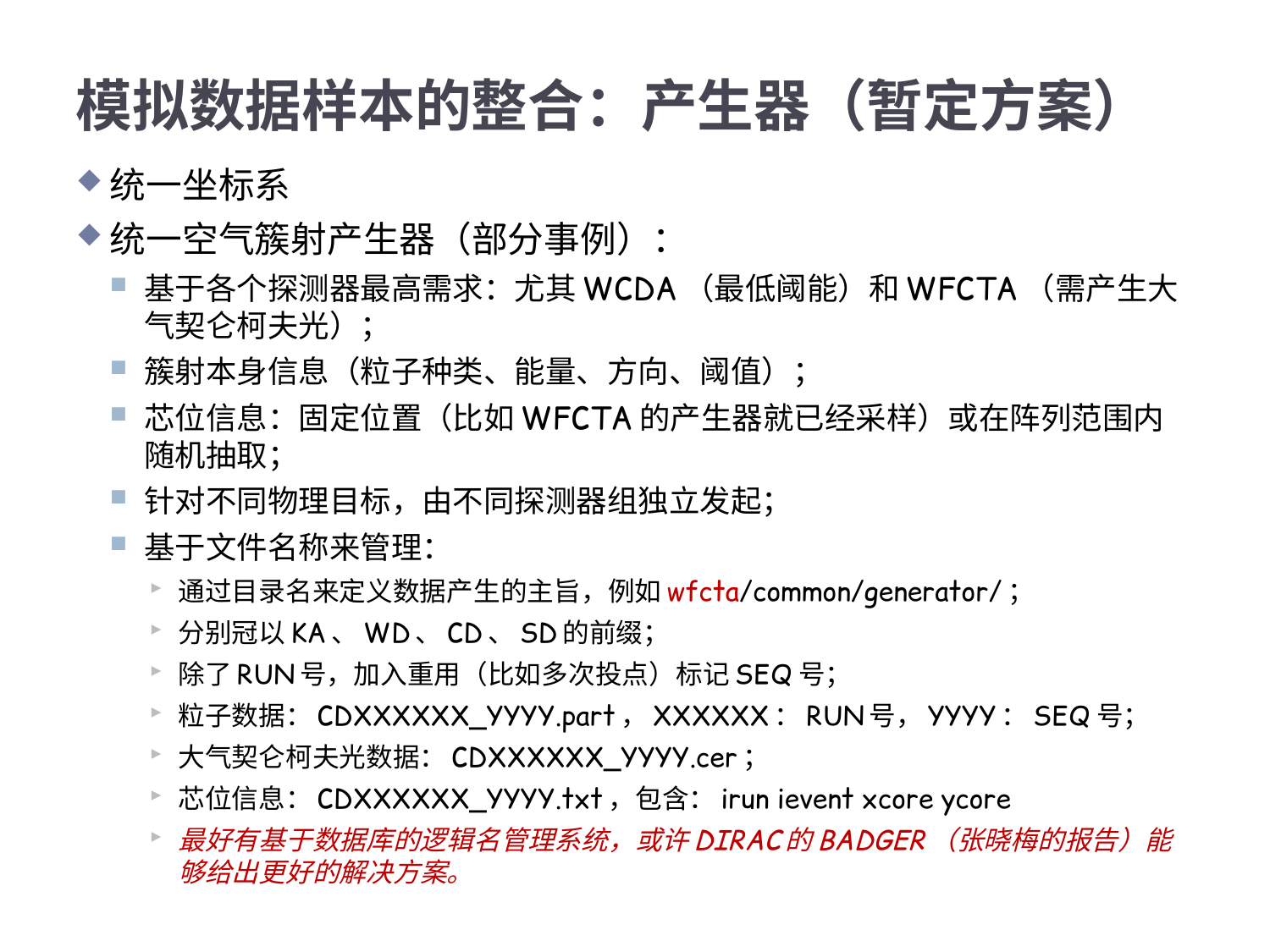

# 模拟数据样本的整合：产生器（暂定方案）
统一坐标系
统一空气簇射产生器（部分事例）：
基于各个探测器最高需求：尤其WCDA（最低阈能）和WFCTA（需产生大气契仑柯夫光）；
簇射本身信息（粒子种类、能量、方向、阈值）；
芯位信息：固定位置（比如WFCTA的产生器就已经采样）或在阵列范围内随机抽取；
针对不同物理目标，由不同探测器组独立发起；
基于文件名称来管理：
通过目录名来定义数据产生的主旨，例如wfcta/common/generator/；
分别冠以KA、WD、CD、SD的前缀；
除了RUN号，加入重用（比如多次投点）标记SEQ号；
粒子数据：CDXXXXXX_YYYY.part，XXXXXX：RUN号，YYYY：SEQ号；
大气契仑柯夫光数据：CDXXXXXX_YYYY.cer；
芯位信息：CDXXXXXX_YYYY.txt，包含：irun ievent xcore ycore
最好有基于数据库的逻辑名管理系统，或许DIRAC的BADGER（张晓梅的报告）能够给出更好的解决方案。